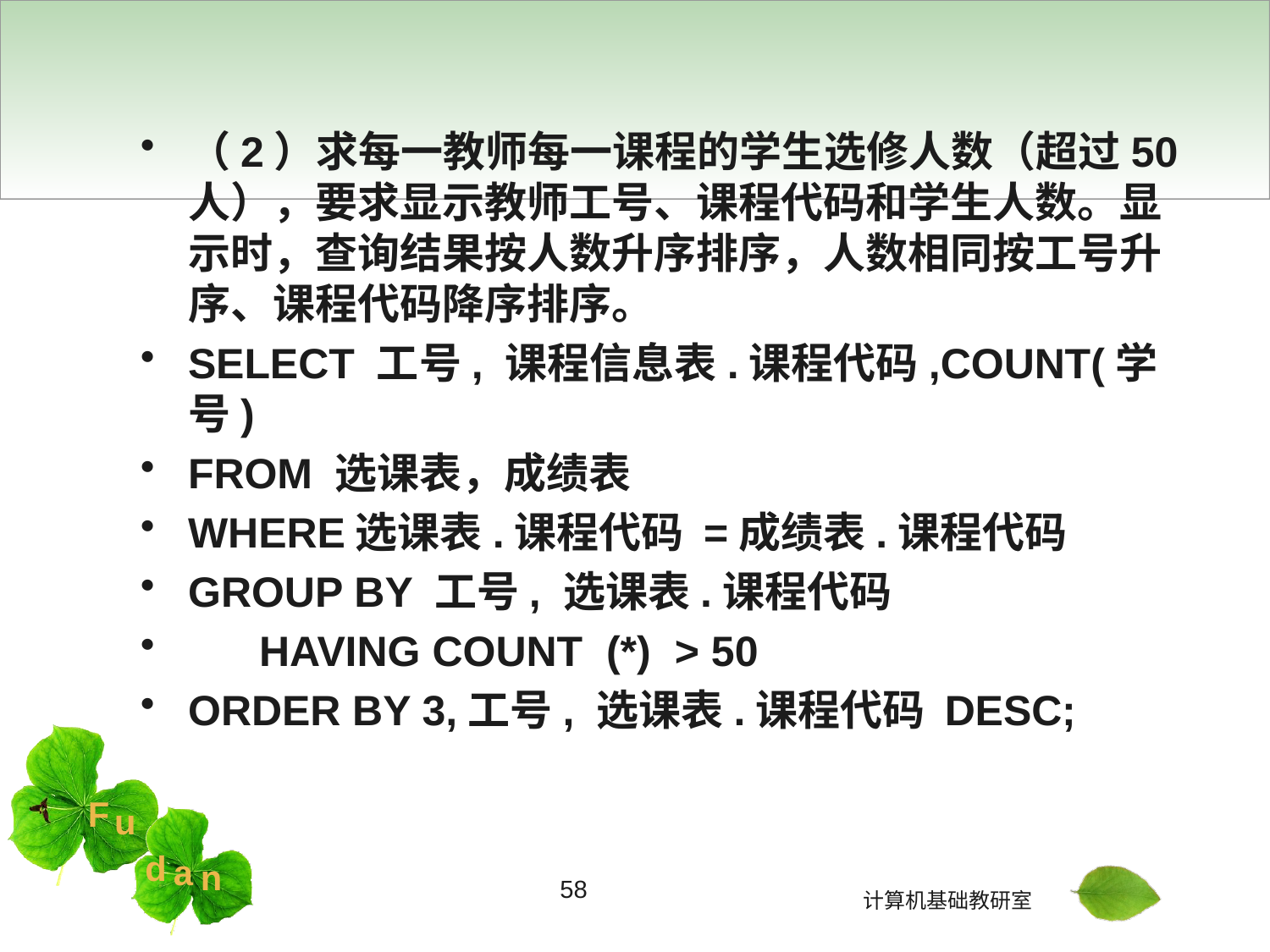

#
（2）求每一教师每一课程的学生选修人数（超过50人），要求显示教师工号、课程代码和学生人数。显示时，查询结果按人数升序排序，人数相同按工号升序、课程代码降序排序。
SELECT 工号, 课程信息表.课程代码,COUNT(学号)
FROM 选课表，成绩表
WHERE选课表.课程代码 =成绩表.课程代码
GROUP BY 工号, 选课表.课程代码
      HAVING COUNT  (*)  > 50
ORDER BY 3,工号, 选课表.课程代码 DESC;

58